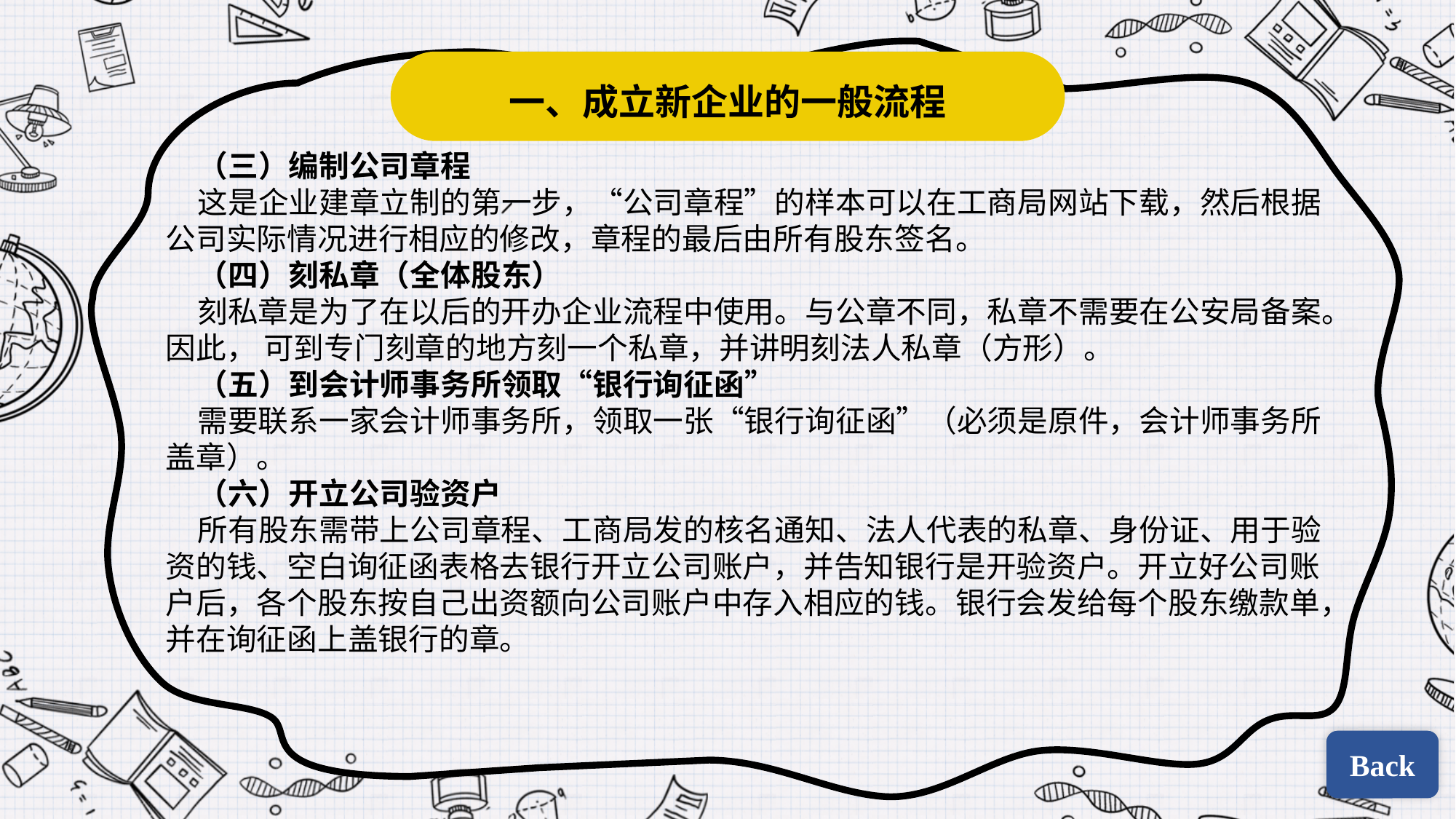

一、成立新企业的一般流程
（三）编制公司章程
这是企业建章立制的第一步，“公司章程”的样本可以在工商局网站下载，然后根据公司实际情况进行相应的修改，章程的最后由所有股东签名。
（四）刻私章（全体股东）
刻私章是为了在以后的开办企业流程中使用。与公章不同，私章不需要在公安局备案。因此， 可到专门刻章的地方刻一个私章，并讲明刻法人私章（方形）。
（五）到会计师事务所领取“银行询征函”
需要联系一家会计师事务所，领取一张“银行询征函”（必须是原件，会计师事务所盖章）。
（六）开立公司验资户
所有股东需带上公司章程、工商局发的核名通知、法人代表的私章、身份证、用于验资的钱、空白询征函表格去银行开立公司账户，并告知银行是开验资户。开立好公司账户后，各个股东按自己出资额向公司账户中存入相应的钱。银行会发给每个股东缴款单，并在询征函上盖银行的章。

Back